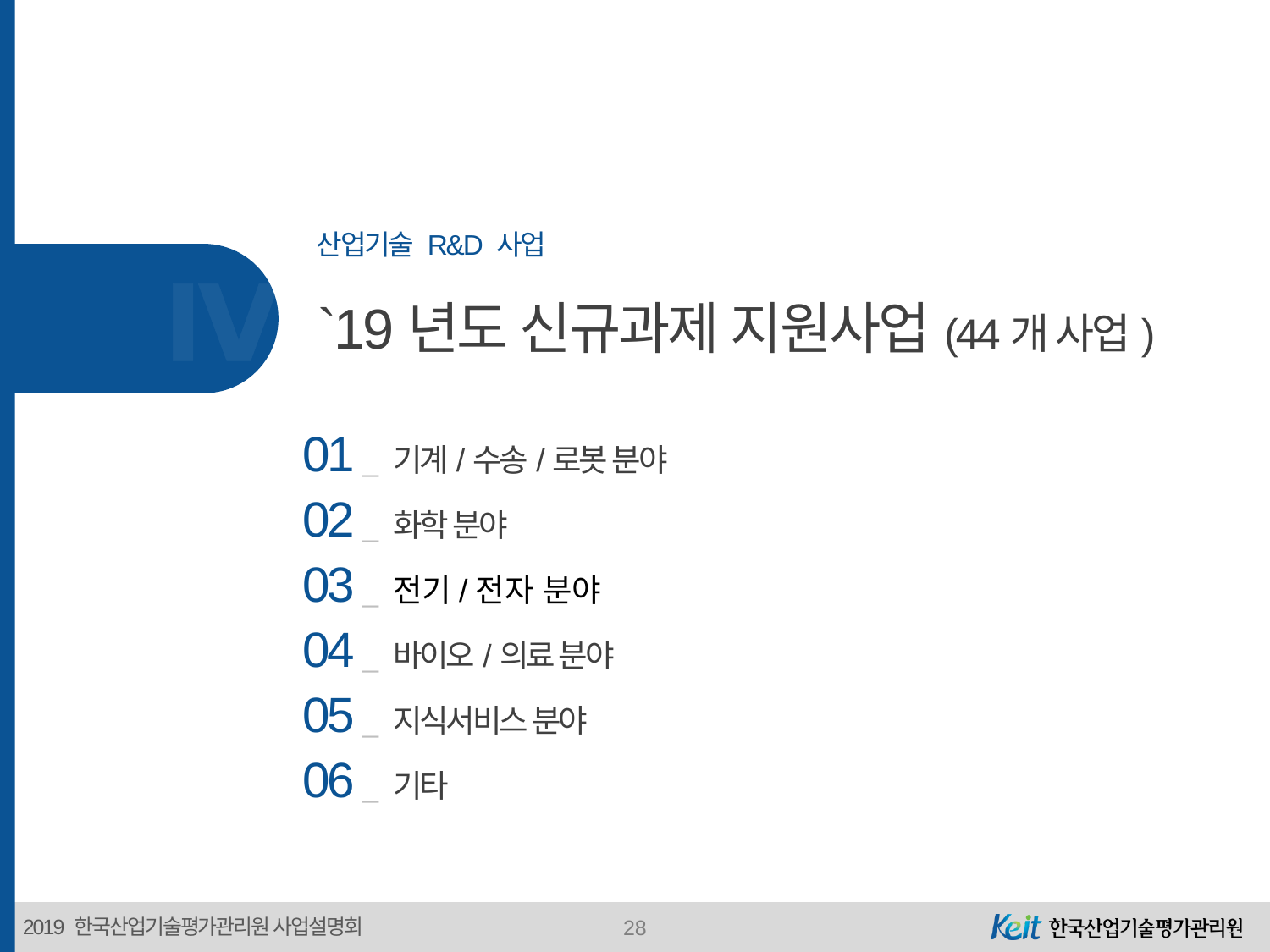

산업기술 R&D 사업
Ⅳ

`19년도 신규과제 지원사업(44개 사업)
01 _ 기계/수송/로봇 분야
02 _ 화학 분야
03 _ 전기/전자 분야
04 _ 바이오/의료 분야
05 _ 지식서비스 분야
06 _ 기타